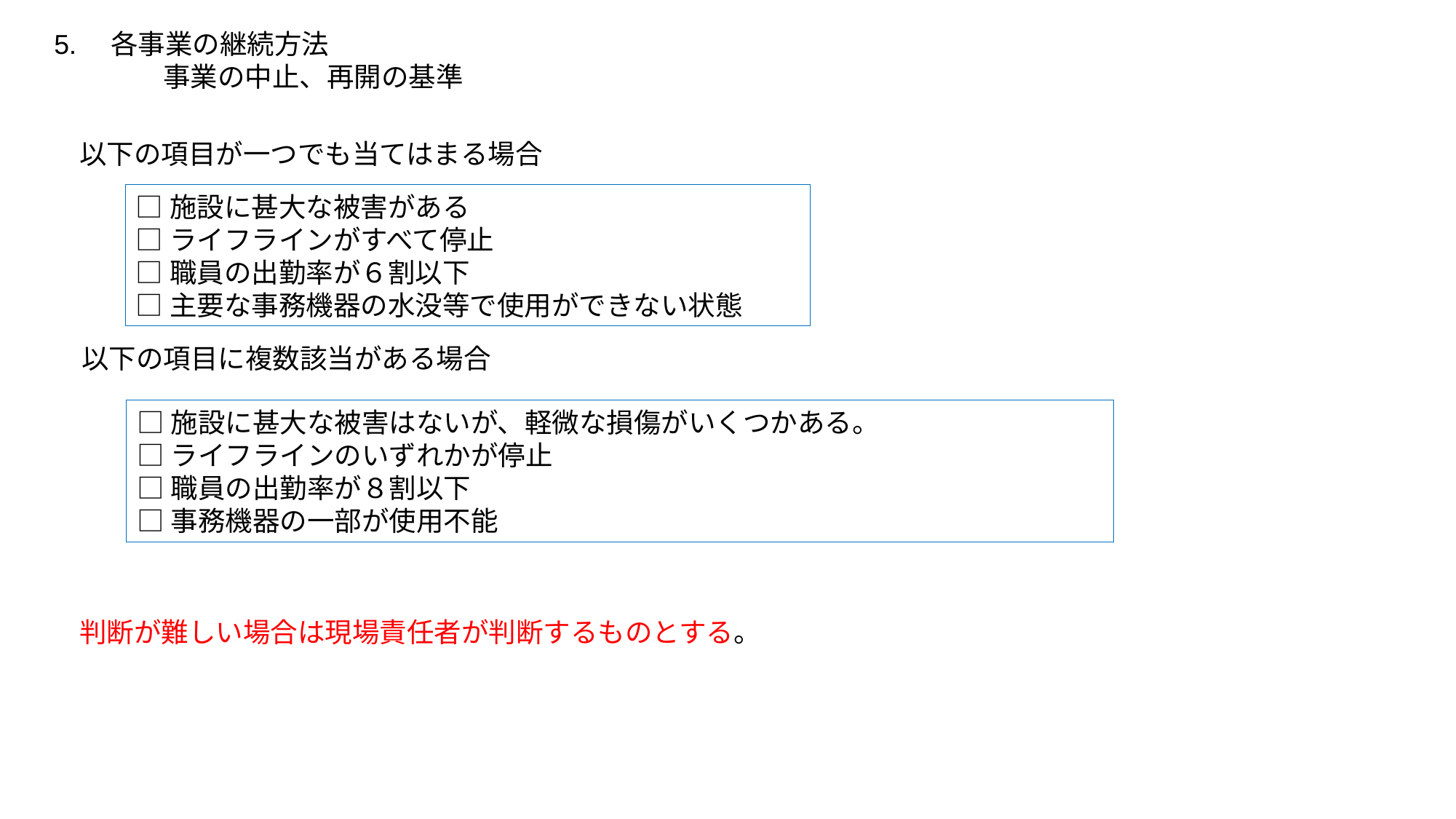

5.　各事業の継続方法
　　　　事業の中止、再開の基準
以下の項目が一つでも当てはまる場合
□施設に甚大な被害がある
□ライフラインがすべて停止
□職員の出勤率が６割以下
□主要な事務機器の水没等で使用ができない状態
以下の項目に複数該当がある場合
□施設に甚大な被害はないが、軽微な損傷がいくつかある。
□ライフラインのいずれかが停止
□職員の出勤率が８割以下
□事務機器の一部が使用不能
判断が難しい場合は現場責任者が判断するものとする。